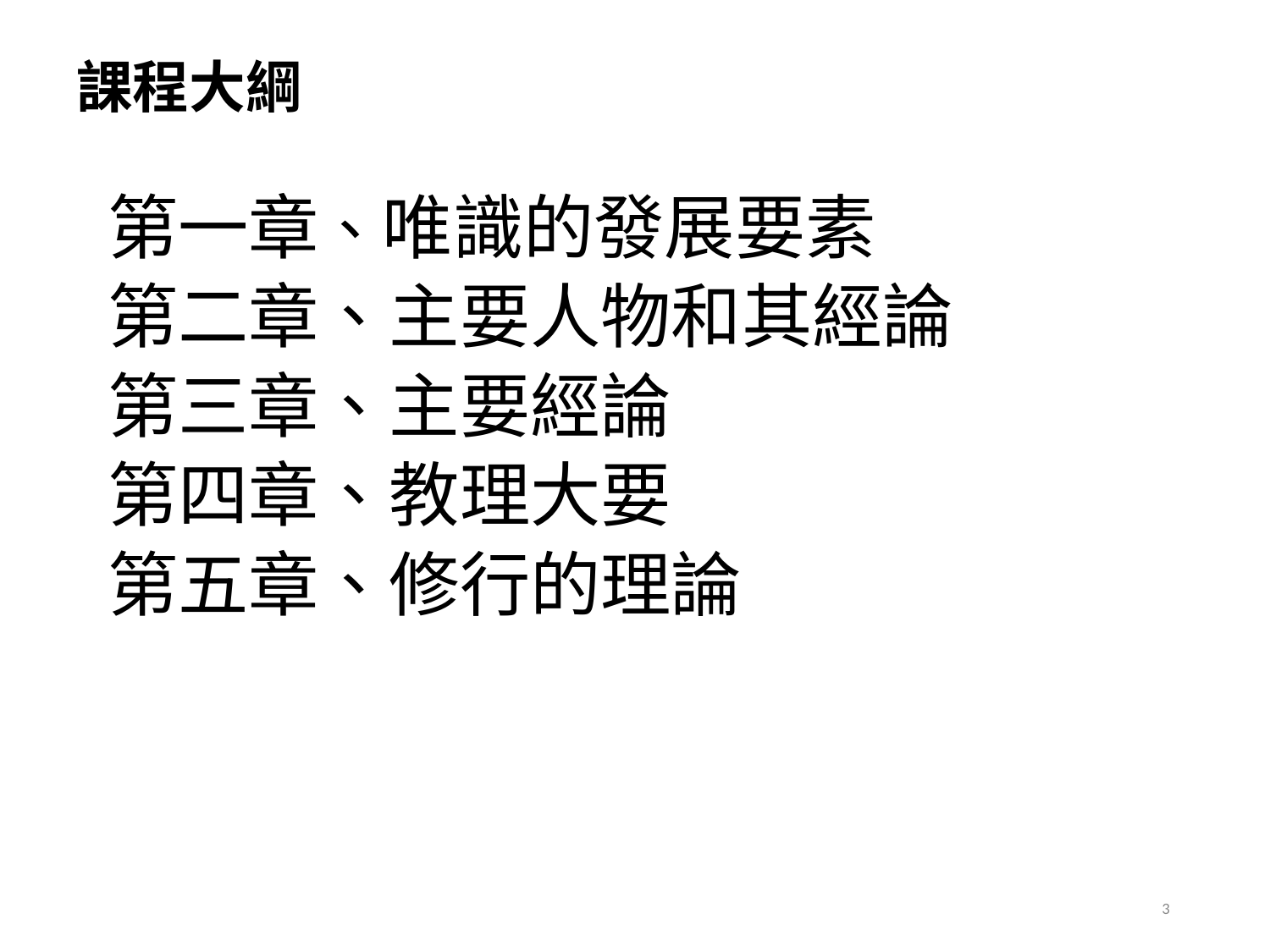

# 課程大綱
第一章、唯識的發展要素
第二章、主要人物和其經論
第三章、主要經論
第四章、教理大要
第五章、修行的理論

3